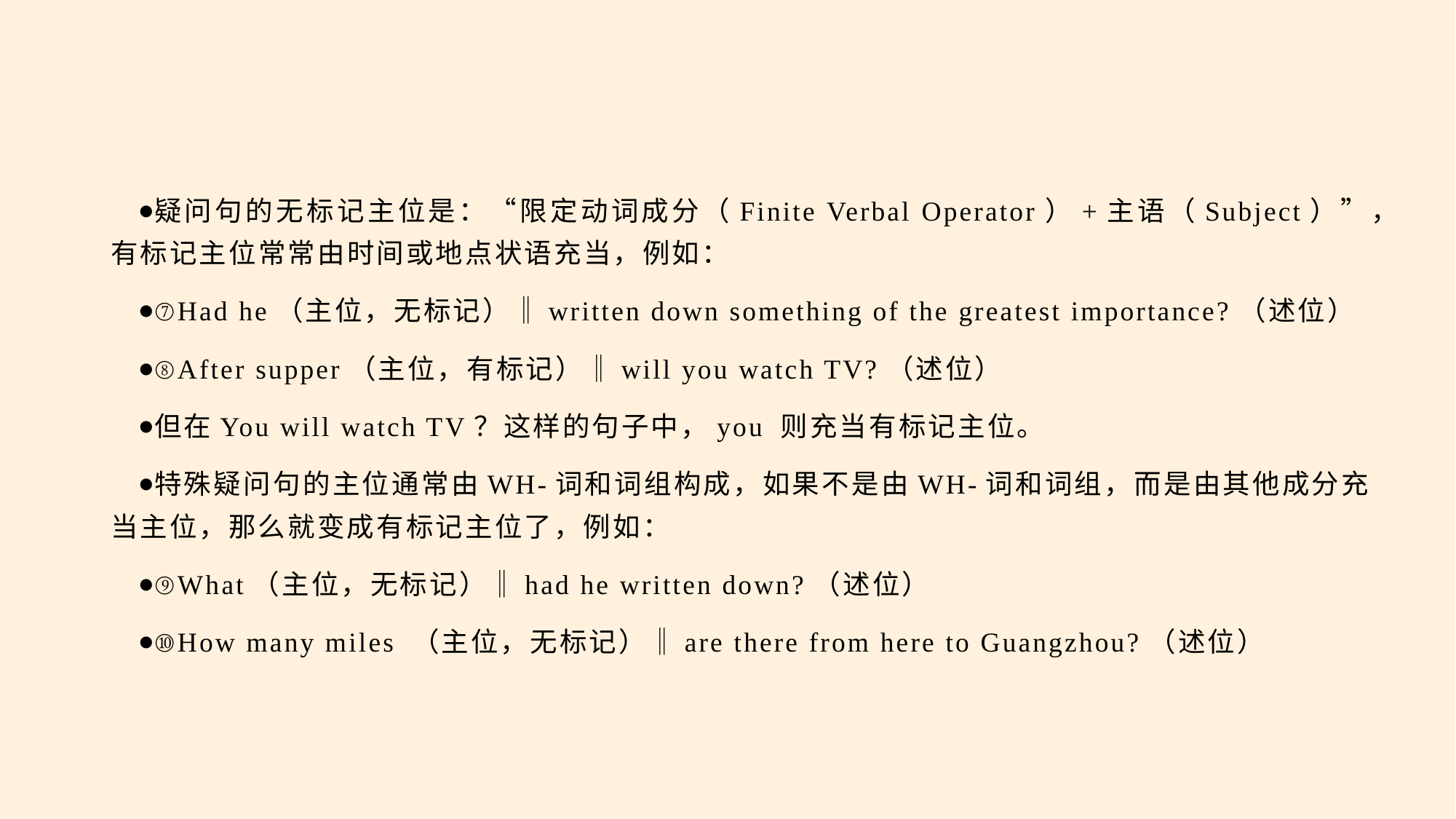

#
疑问句的无标记主位是：“限定动词成分（Finite Verbal Operator）+主语（Subject）”，有标记主位常常由时间或地点状语充当，例如：
⑦Had he（主位，无标记）‖written down something of the greatest importance?（述位）
⑧After supper（主位，有标记）‖will you watch TV?（述位）
但在You will watch TV？这样的句子中，you 则充当有标记主位。
特殊疑问句的主位通常由WH-词和词组构成，如果不是由WH-词和词组，而是由其他成分充当主位，那么就变成有标记主位了，例如：
⑨What（主位，无标记）‖had he written down?（述位）
⑩How many miles （主位，无标记）‖are there from here to Guangzhou?（述位）